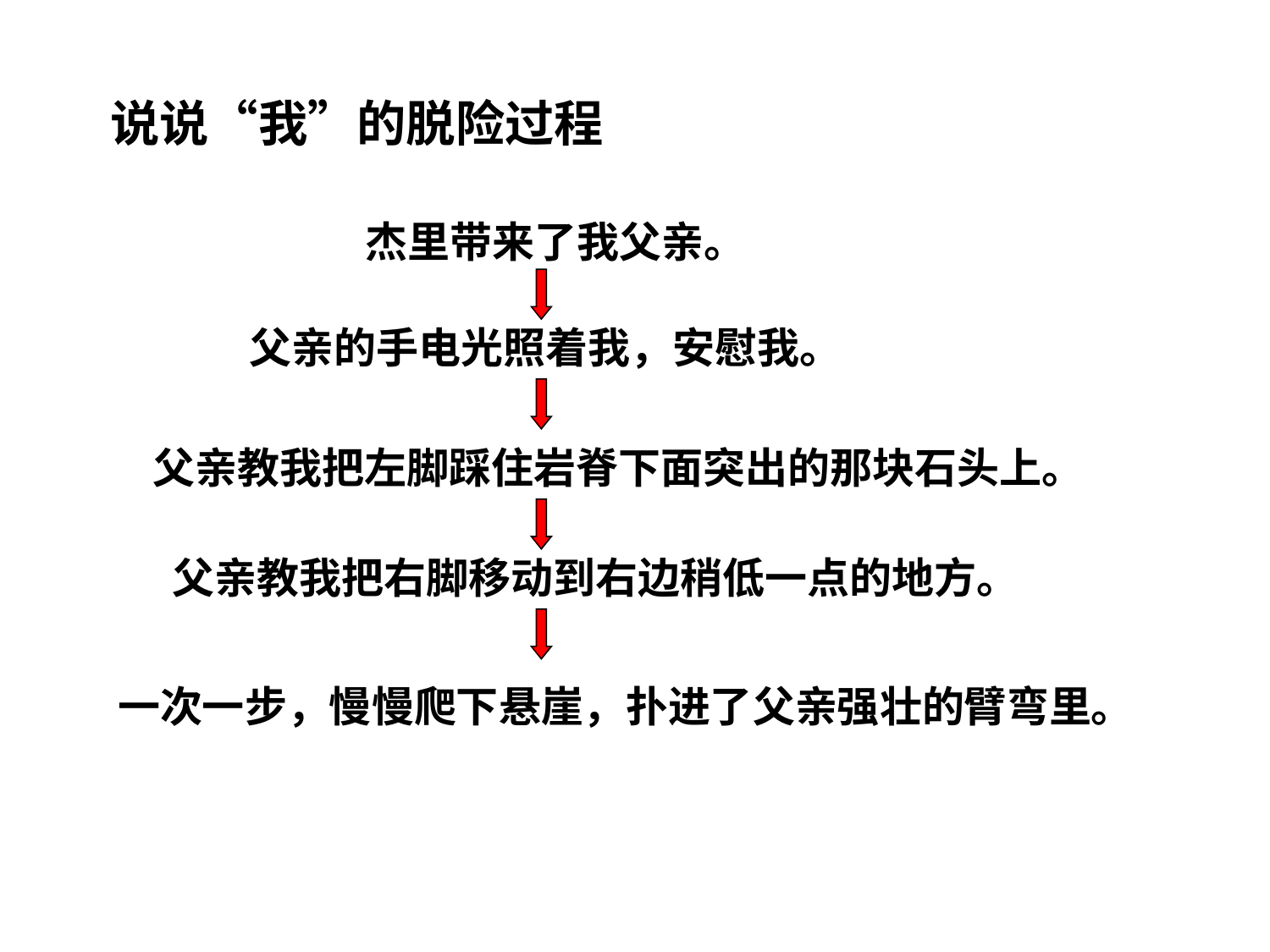

说说“我”的脱险过程
 杰里带来了我父亲。

父亲的手电光照着我，安慰我。

父亲教我把左脚踩住岩脊下面突出的那块石头上。

父亲教我把右脚移动到右边稍低一点的地方。

一次一步，慢慢爬下悬崖，扑进了父亲强壮的臂弯里。